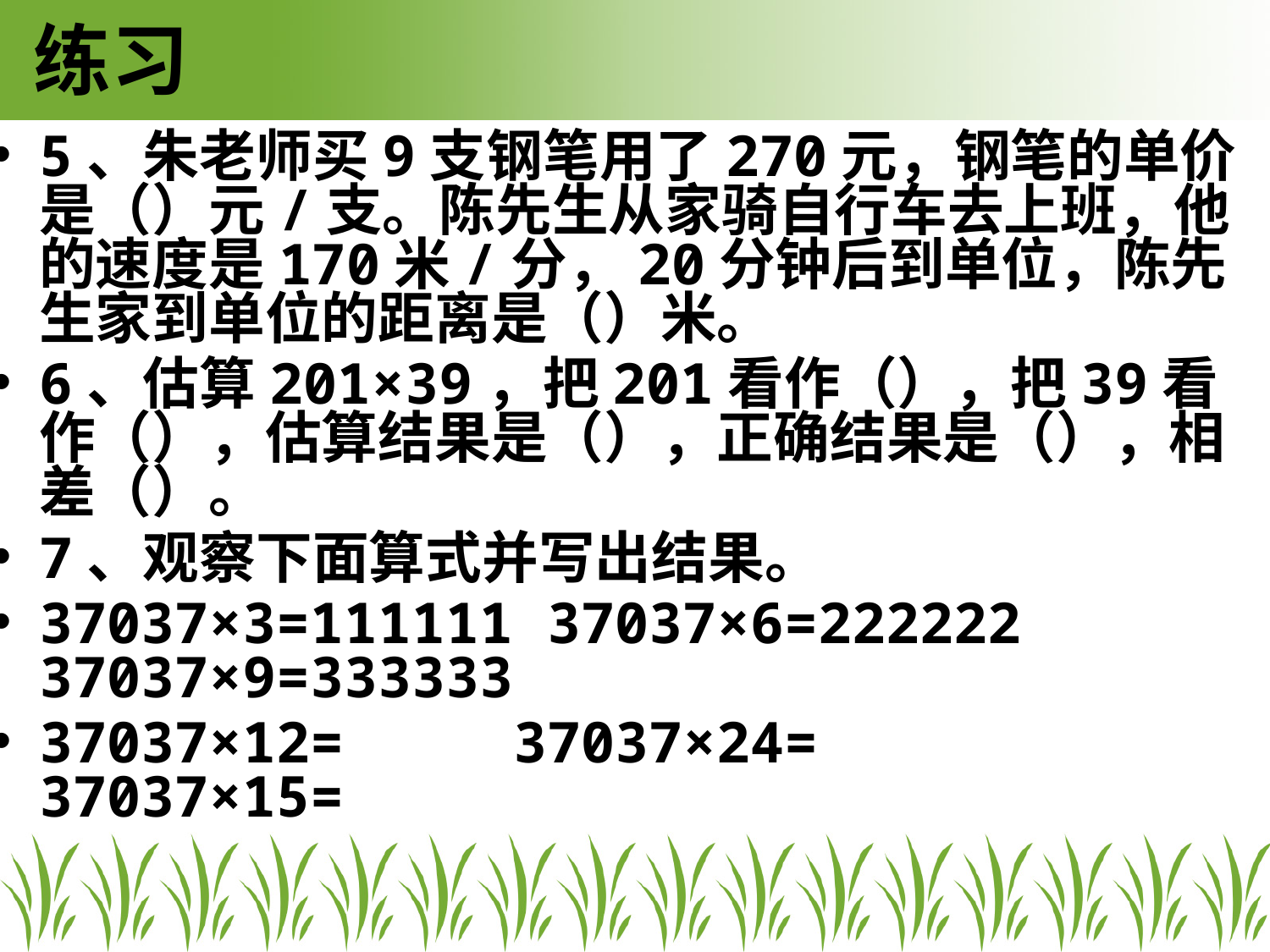

# 练习
5、朱老师买9支钢笔用了270元，钢笔的单价是（）元/支。陈先生从家骑自行车去上班，他的速度是170米/分，20分钟后到单位，陈先生家到单位的距离是（）米。
6、估算201×39，把201看作（），把39看作（），估算结果是（），正确结果是（），相差（）。
7、观察下面算式并写出结果。
37037×3=111111 37037×6=222222  37037×9=333333
37037×12=     37037×24=      37037×15=